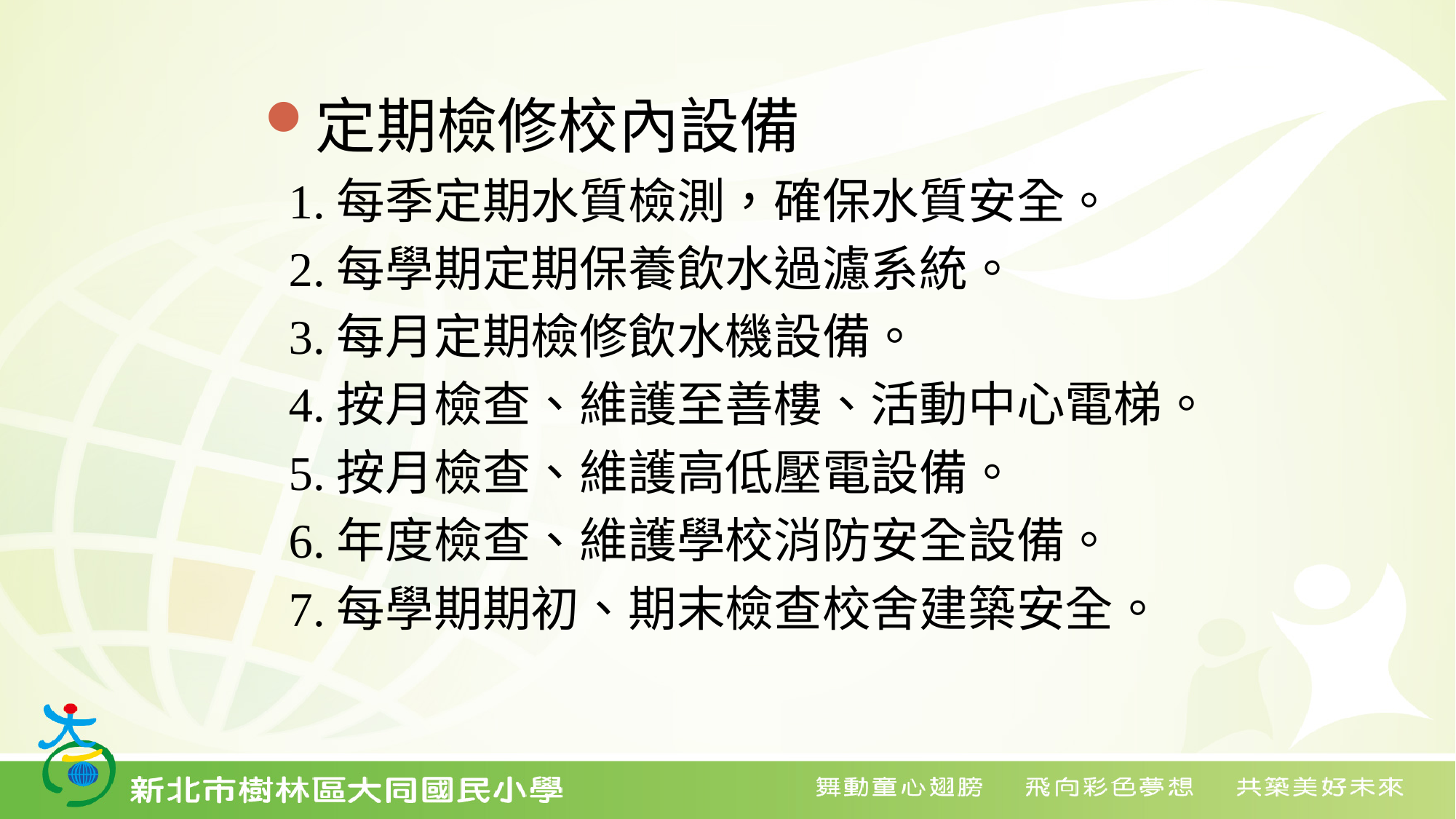

定期檢修校內設備
  1.每季定期水質檢測，確保水質安全。
  2.每學期定期保養飲水過濾系統。
  3.每月定期檢修飲水機設備。
  4.按月檢查、維護至善樓、活動中心電梯。
  5.按月檢查、維護高低壓電設備。
  6.年度檢查、維護學校消防安全設備。
  7.每學期期初、期末檢查校舍建築安全。